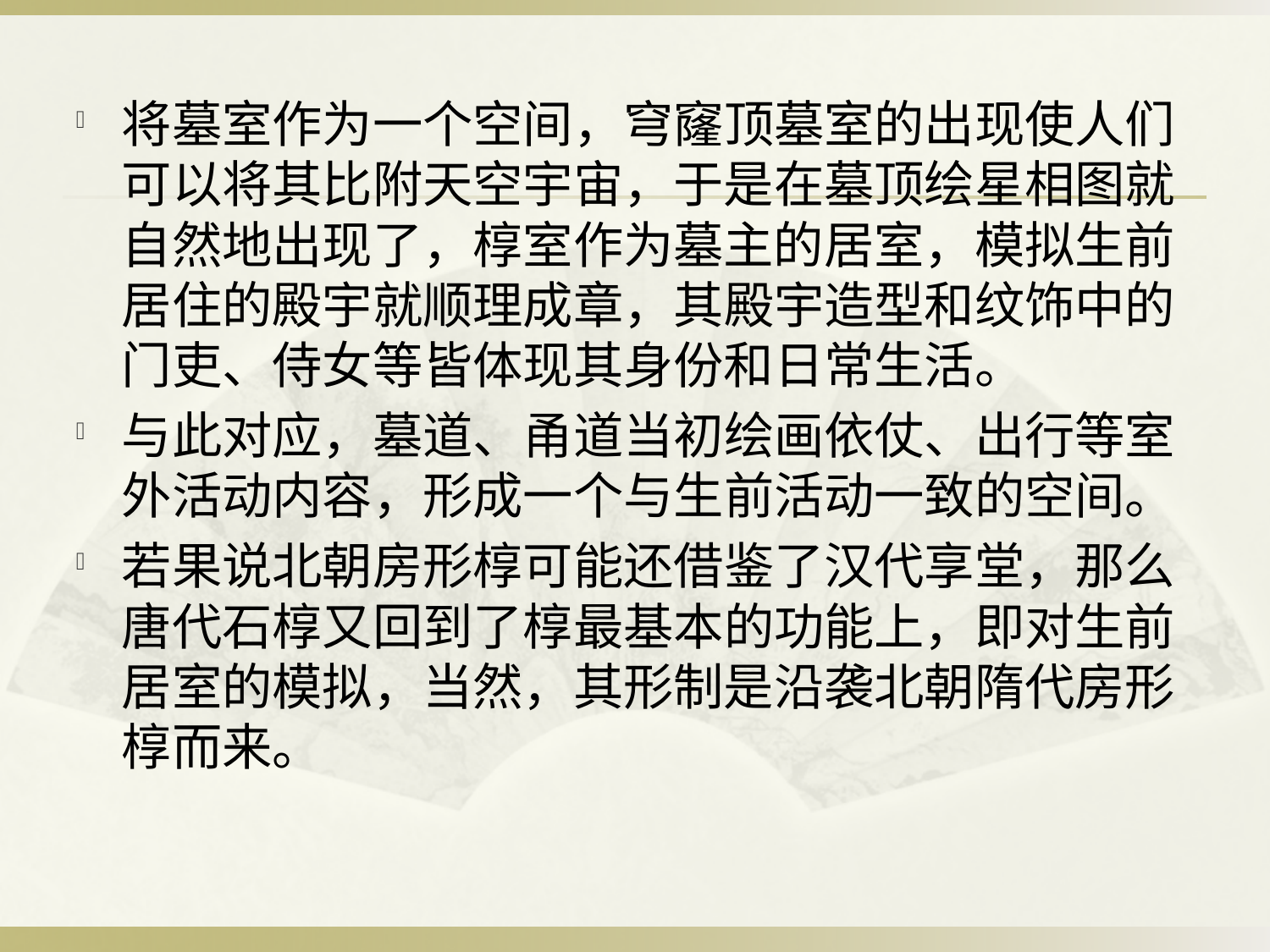

#
将墓室作为一个空间，穹窿顶墓室的出现使人们可以将其比附天空宇宙，于是在墓顶绘星相图就自然地出现了，椁室作为墓主的居室，模拟生前居住的殿宇就顺理成章，其殿宇造型和纹饰中的门吏、侍女等皆体现其身份和日常生活。
与此对应，墓道、甬道当初绘画依仗、出行等室外活动内容，形成一个与生前活动一致的空间。
若果说北朝房形椁可能还借鉴了汉代享堂，那么唐代石椁又回到了椁最基本的功能上，即对生前居室的模拟，当然，其形制是沿袭北朝隋代房形椁而来。